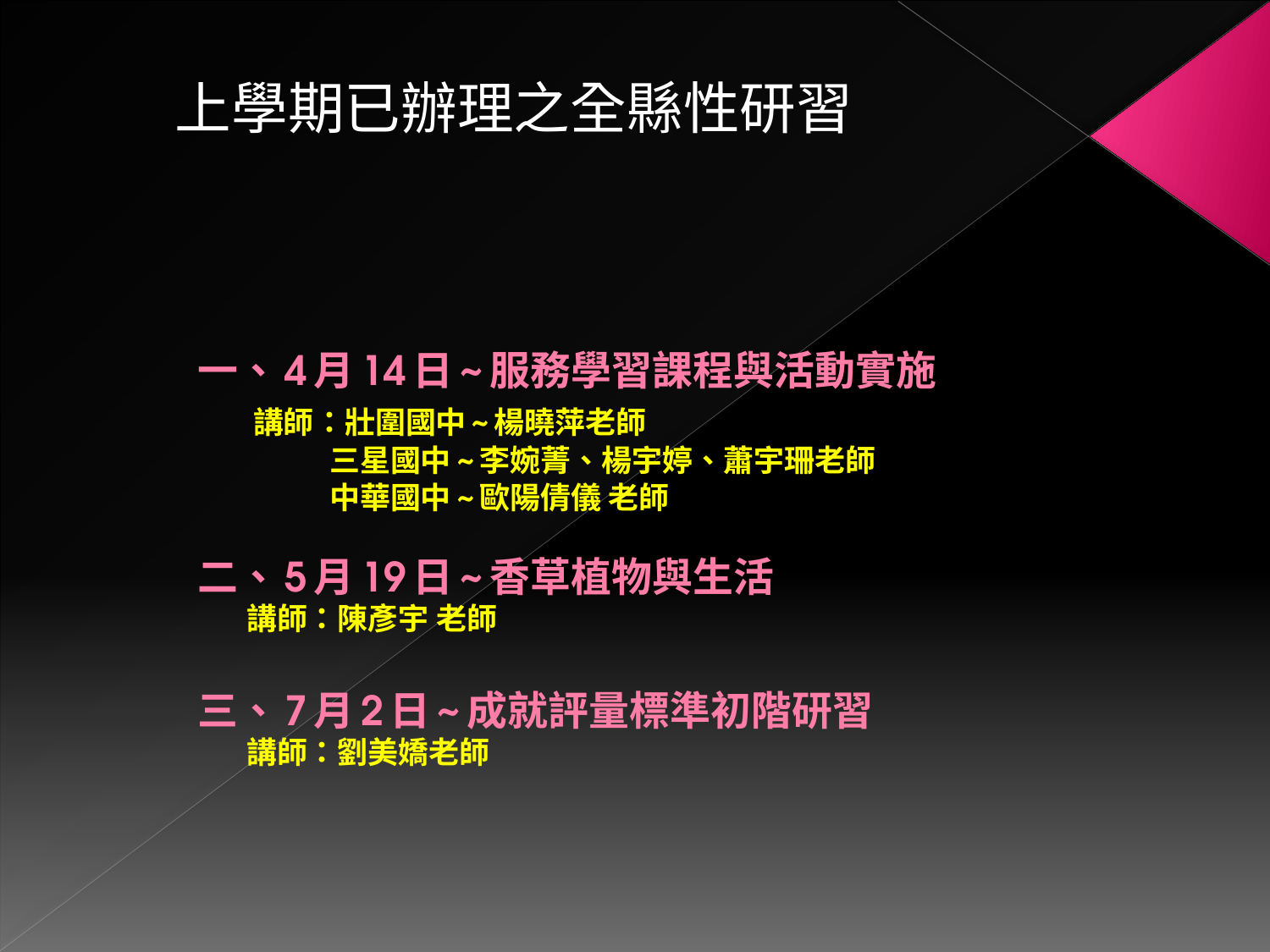

上學期已辦理之全縣性研習
# 一、4月14日~服務學習課程與活動實施 講師：壯圍國中~楊曉萍老師 三星國中~李婉菁、楊宇婷、蕭宇珊老師 中華國中~歐陽倩儀 老師 二、5月19日~香草植物與生活 講師：陳彥宇 老師 三、7月2日~成就評量標準初階研習 講師：劉美嬌老師